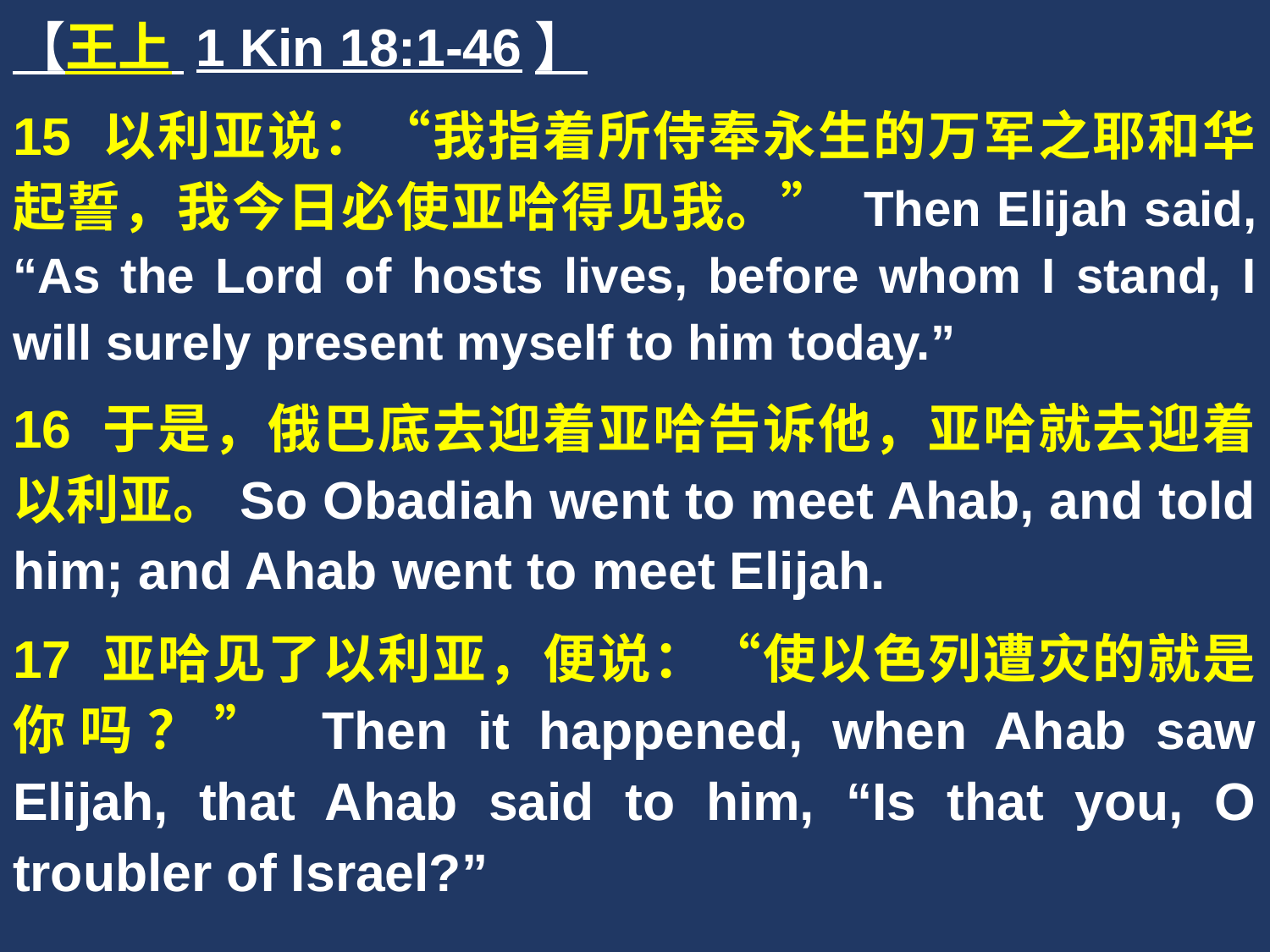

【王上 1 Kin 18:1-46】
15 以利亚说：“我指着所侍奉永生的万军之耶和华起誓，我今日必使亚哈得见我。” Then Elijah said, “As the Lord of hosts lives, before whom I stand, I will surely present myself to him today.”
16 于是，俄巴底去迎着亚哈告诉他，亚哈就去迎着以利亚。So Obadiah went to meet Ahab, and told him; and Ahab went to meet Elijah.
17 亚哈见了以利亚，便说：“使以色列遭灾的就是你吗？” Then it happened, when Ahab saw Elijah, that Ahab said to him, “Is that you, O troubler of Israel?”